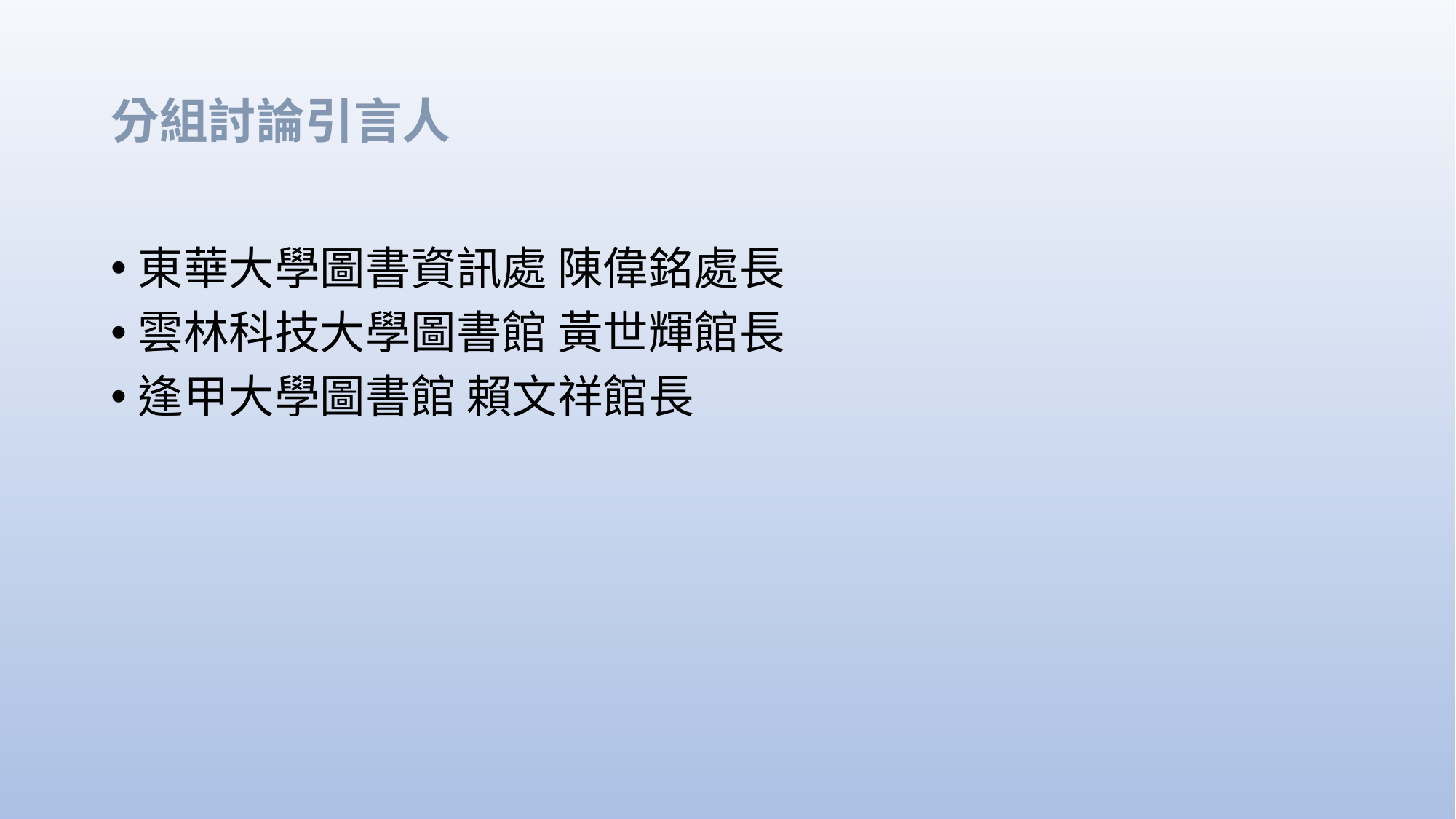

# 分組討論引言人
東華大學圖書資訊處 陳偉銘處長
雲林科技大學圖書館 黃世輝館長
逢甲大學圖書館 賴文祥館長